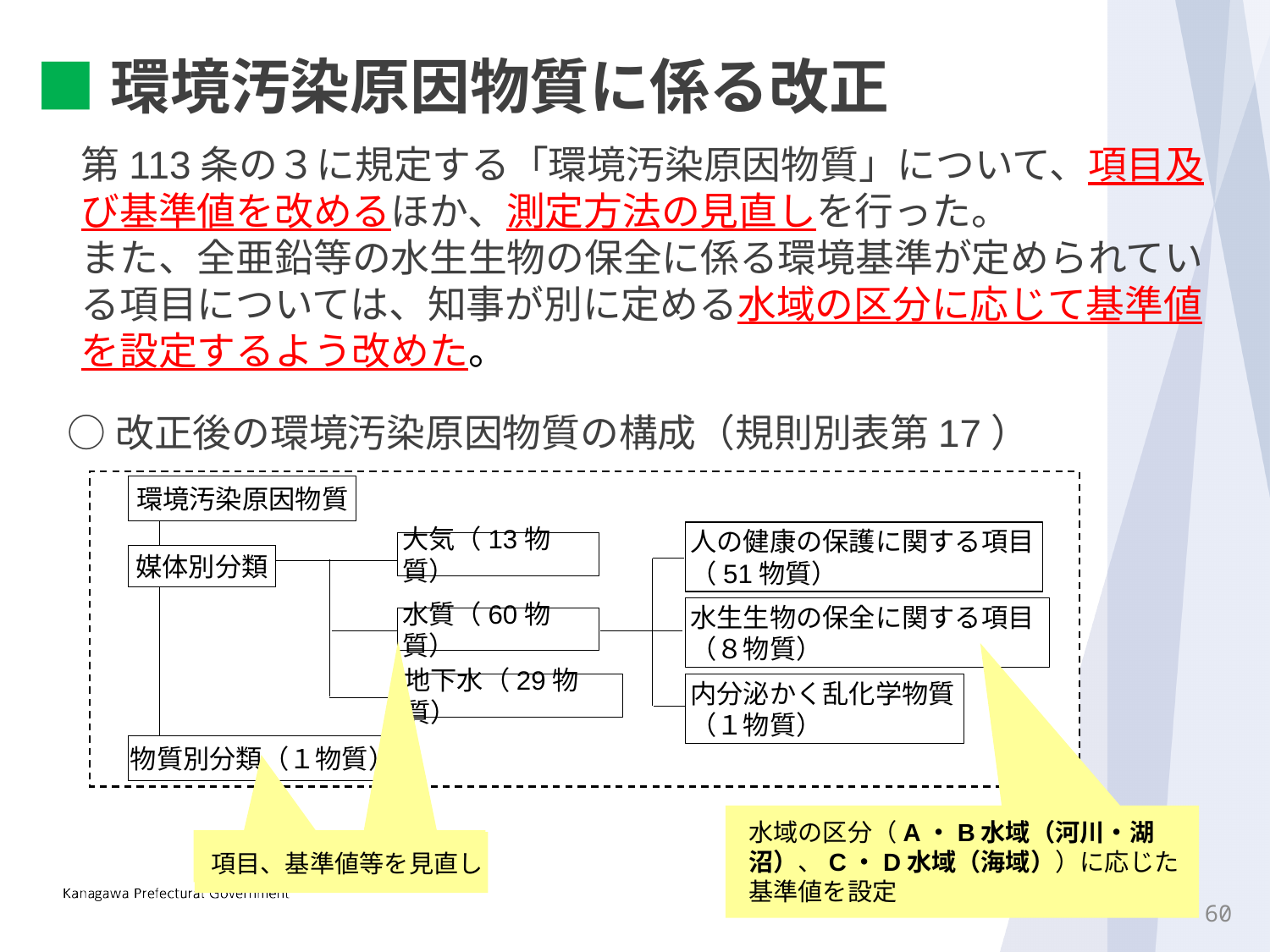

■環境汚染原因物質に係る改正
第113条の３に規定する「環境汚染原因物質」について、項目及び基準値を改めるほか、測定方法の見直しを行った。
また、全亜鉛等の水生生物の保全に係る環境基準が定められている項目については、知事が別に定める水域の区分に応じて基準値を設定するよう改めた。
○改正後の環境汚染原因物質の構成（規則別表第17）

環境汚染原因物質
人の健康の保護に関する項目
（51物質）
水生生物の保全に関する項目
（８物質）
内分泌かく乱化学物質
（１物質）
大気（13物質）
媒体別分類
水質（60物質）
地下水（29物質）
物質別分類（１物質）

水域の区分（A・B水域（河川・湖沼）、C・D水域（海域））に応じた基準値を設定

項目、基準値等を見直し
60